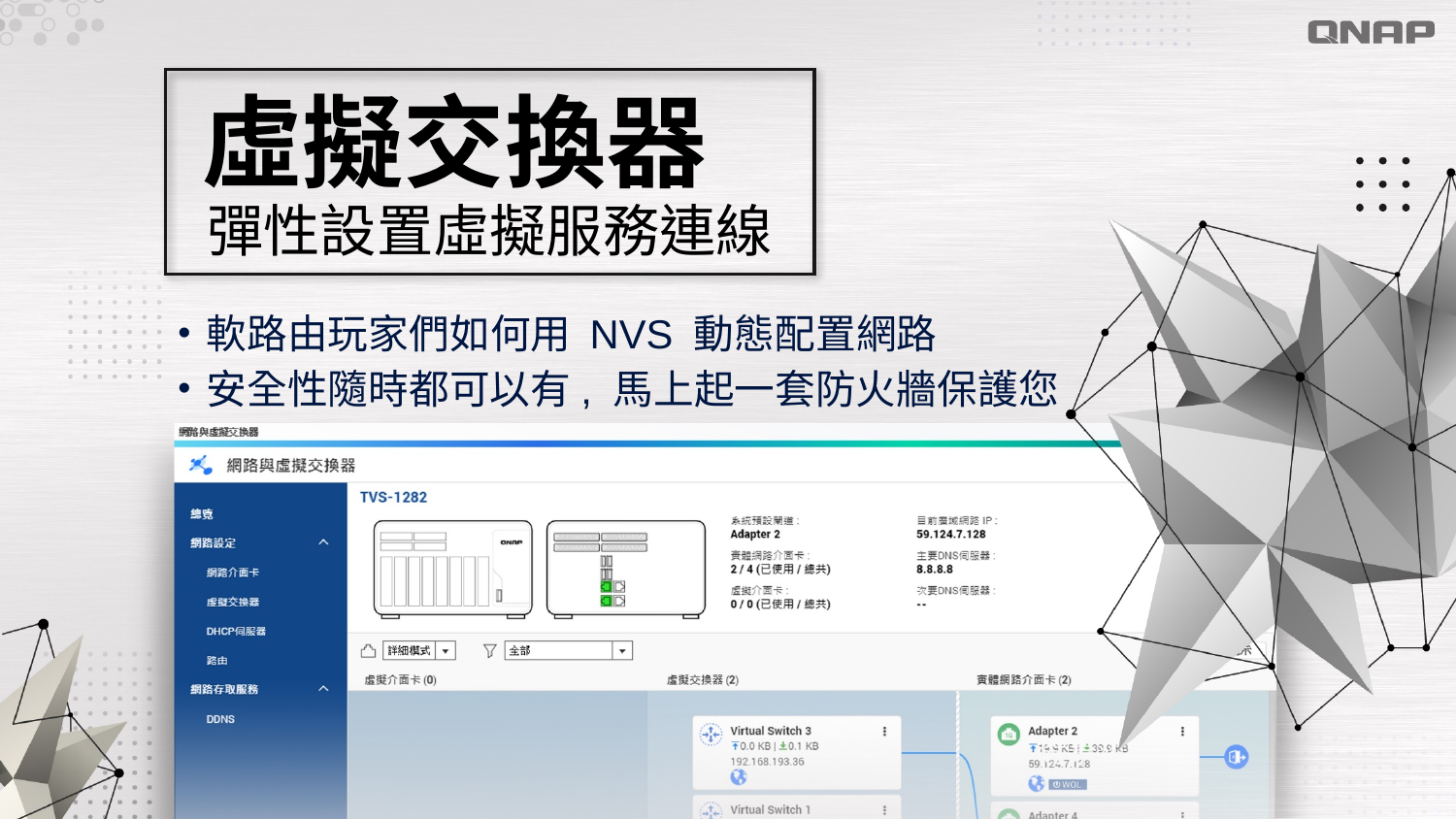

虛擬交換器
彈性設置虛擬服務連線
軟路由玩家們如何用 NVS 動態配置網路
安全性隨時都可以有, 馬上起一套防火牆保護您